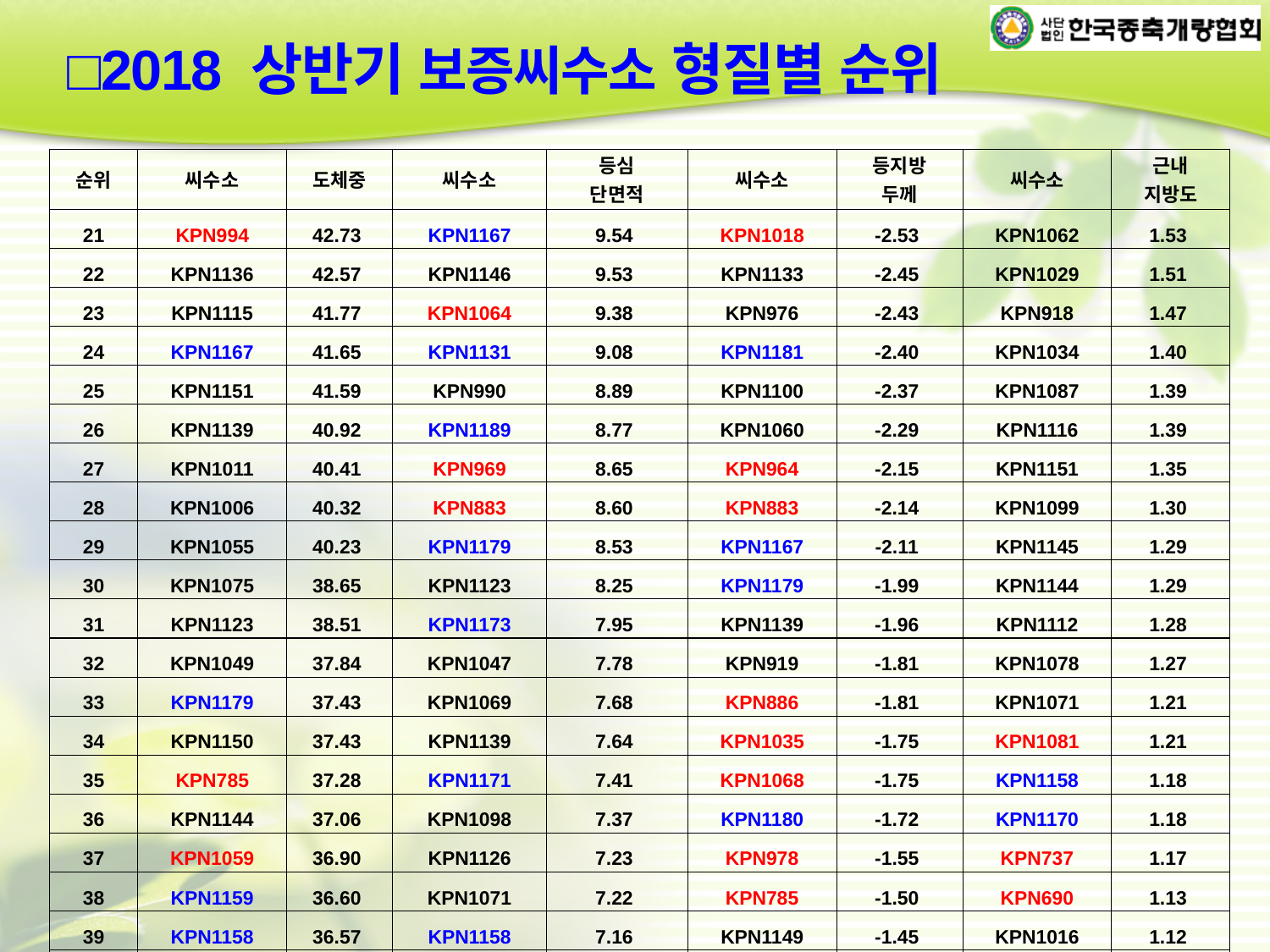

□2018 상반기 보증씨수소 형질별 순위
| 순위 | 씨수소 | 도체중 | 씨수소 | 등심 단면적 | 씨수소 | 등지방 두께 | 씨수소 | 근내 지방도 |
| --- | --- | --- | --- | --- | --- | --- | --- | --- |
| 21 | KPN994 | 42.73 | KPN1167 | 9.54 | KPN1018 | -2.53 | KPN1062 | 1.53 |
| 22 | KPN1136 | 42.57 | KPN1146 | 9.53 | KPN1133 | -2.45 | KPN1029 | 1.51 |
| 23 | KPN1115 | 41.77 | KPN1064 | 9.38 | KPN976 | -2.43 | KPN918 | 1.47 |
| 24 | KPN1167 | 41.65 | KPN1131 | 9.08 | KPN1181 | -2.40 | KPN1034 | 1.40 |
| 25 | KPN1151 | 41.59 | KPN990 | 8.89 | KPN1100 | -2.37 | KPN1087 | 1.39 |
| 26 | KPN1139 | 40.92 | KPN1189 | 8.77 | KPN1060 | -2.29 | KPN1116 | 1.39 |
| 27 | KPN1011 | 40.41 | KPN969 | 8.65 | KPN964 | -2.15 | KPN1151 | 1.35 |
| 28 | KPN1006 | 40.32 | KPN883 | 8.60 | KPN883 | -2.14 | KPN1099 | 1.30 |
| 29 | KPN1055 | 40.23 | KPN1179 | 8.53 | KPN1167 | -2.11 | KPN1145 | 1.29 |
| 30 | KPN1075 | 38.65 | KPN1123 | 8.25 | KPN1179 | -1.99 | KPN1144 | 1.29 |
| 31 | KPN1123 | 38.51 | KPN1173 | 7.95 | KPN1139 | -1.96 | KPN1112 | 1.28 |
| 32 | KPN1049 | 37.84 | KPN1047 | 7.78 | KPN919 | -1.81 | KPN1078 | 1.27 |
| 33 | KPN1179 | 37.43 | KPN1069 | 7.68 | KPN886 | -1.81 | KPN1071 | 1.21 |
| 34 | KPN1150 | 37.43 | KPN1139 | 7.64 | KPN1035 | -1.75 | KPN1081 | 1.21 |
| 35 | KPN785 | 37.28 | KPN1171 | 7.41 | KPN1068 | -1.75 | KPN1158 | 1.18 |
| 36 | KPN1144 | 37.06 | KPN1098 | 7.37 | KPN1180 | -1.72 | KPN1170 | 1.18 |
| 37 | KPN1059 | 36.90 | KPN1126 | 7.23 | KPN978 | -1.55 | KPN737 | 1.17 |
| 38 | KPN1159 | 36.60 | KPN1071 | 7.22 | KPN785 | -1.50 | KPN690 | 1.13 |
| 39 | KPN1158 | 36.57 | KPN1158 | 7.16 | KPN1149 | -1.45 | KPN1016 | 1.12 |
| 40 | KPN1170 | 36.44 | KPN1087 | 7.15 | KPN1101 | -1.36 | KPN1106 | 1.10 |